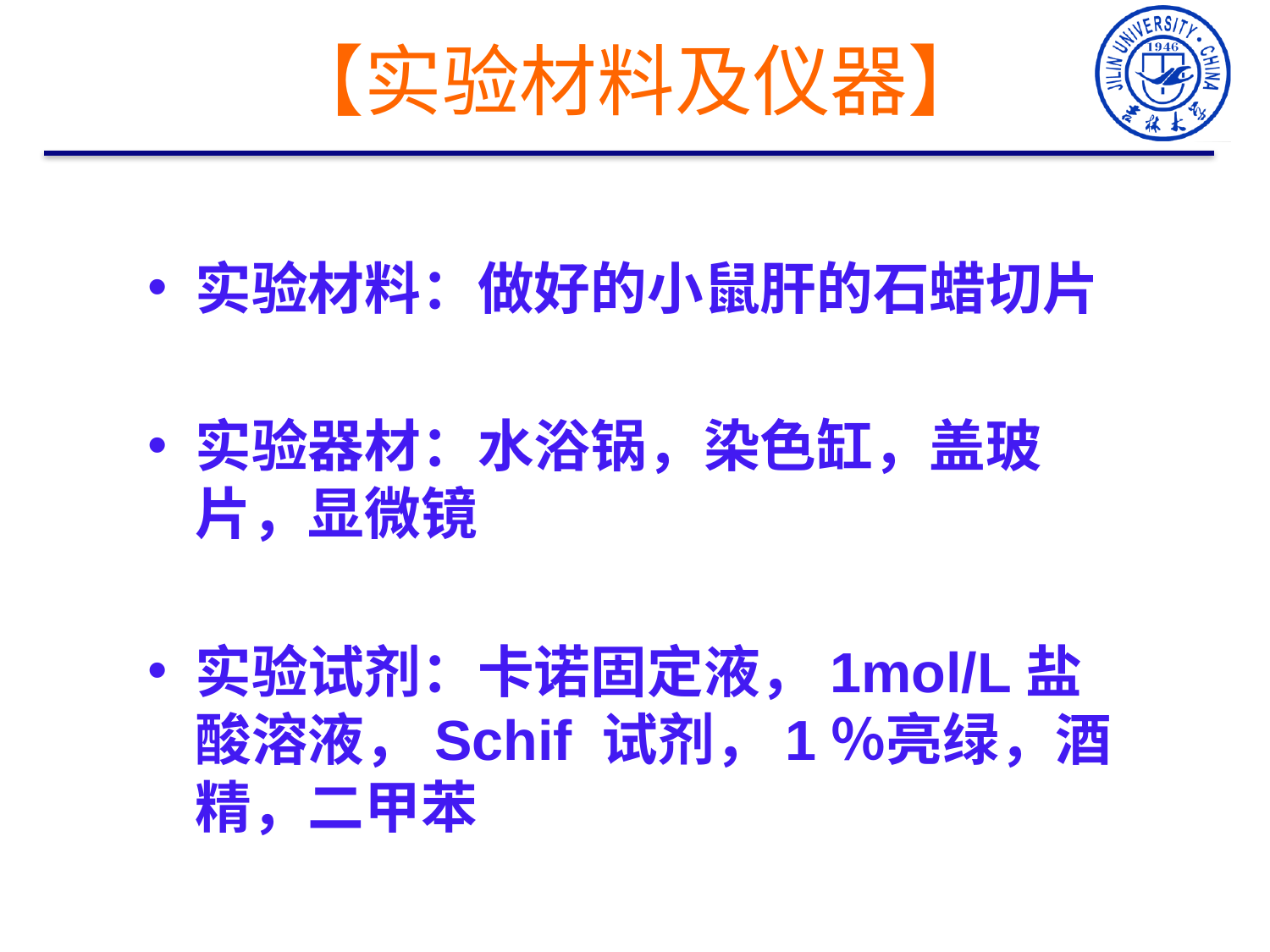

【实验材料及仪器】
实验材料：做好的小鼠肝的石蜡切片

实验器材：水浴锅，染色缸，盖玻片，显微镜

实验试剂：卡诺固定液，1mol/L盐酸溶液，Schif 试剂，1％亮绿，酒精，二甲苯